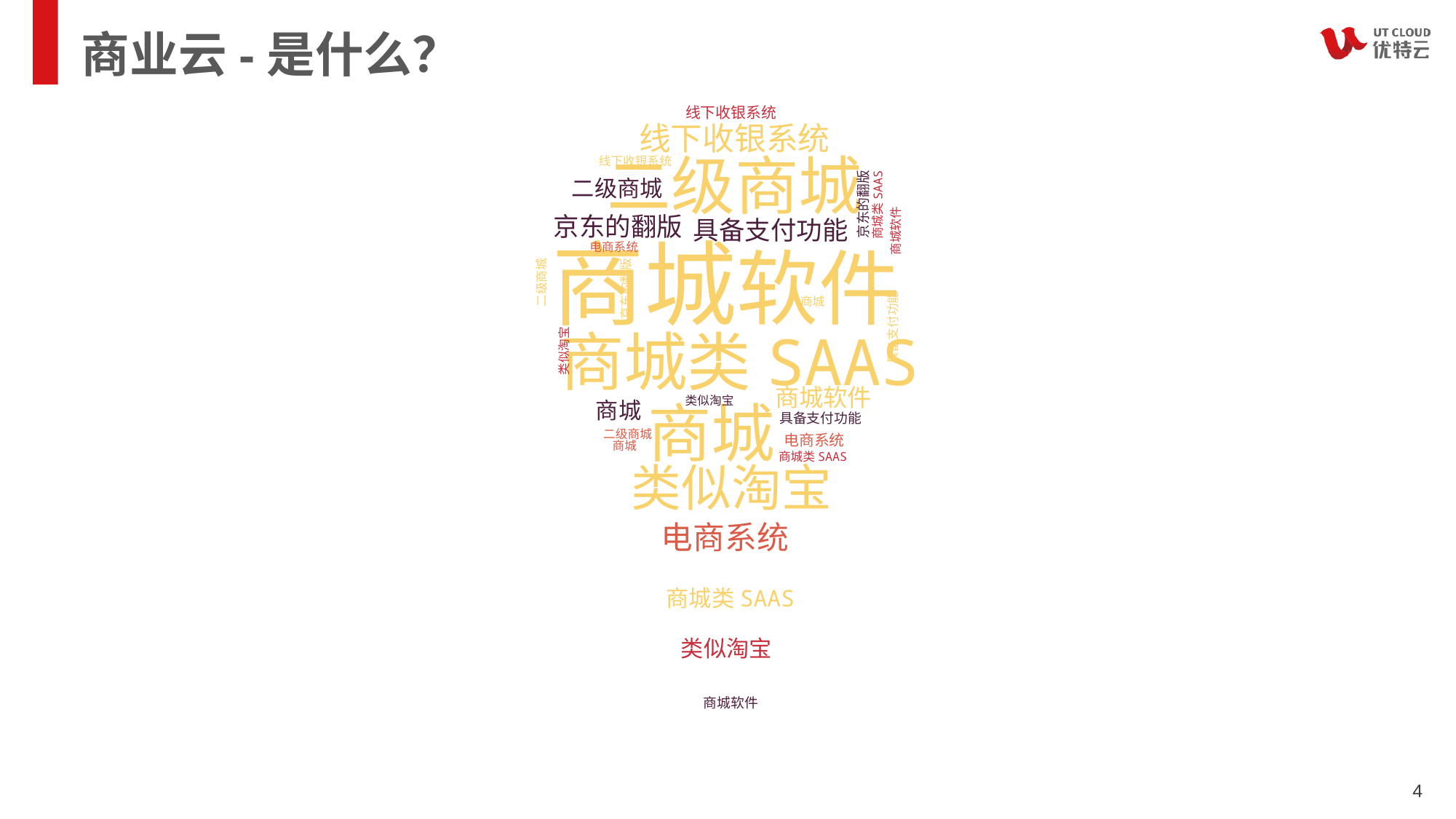

# 商业云-是什么？
线下收银系统
线下收银系统
二级商城
线下收银系统
二级商城
京东的翻版
商城类SAAS
京东的翻版
具备支付功能
商城软件
商城软件
电商系统
二级商城
京东的翻版
商城
具备支付功能
商城类SAAS
类似淘宝

商城软件
商城
类似淘宝
商城
具备支付功能
二级商城
电商系统
商城
商城类SAAS
类似淘宝
电商系统
商城类SAAS
类似淘宝
商城软件
4